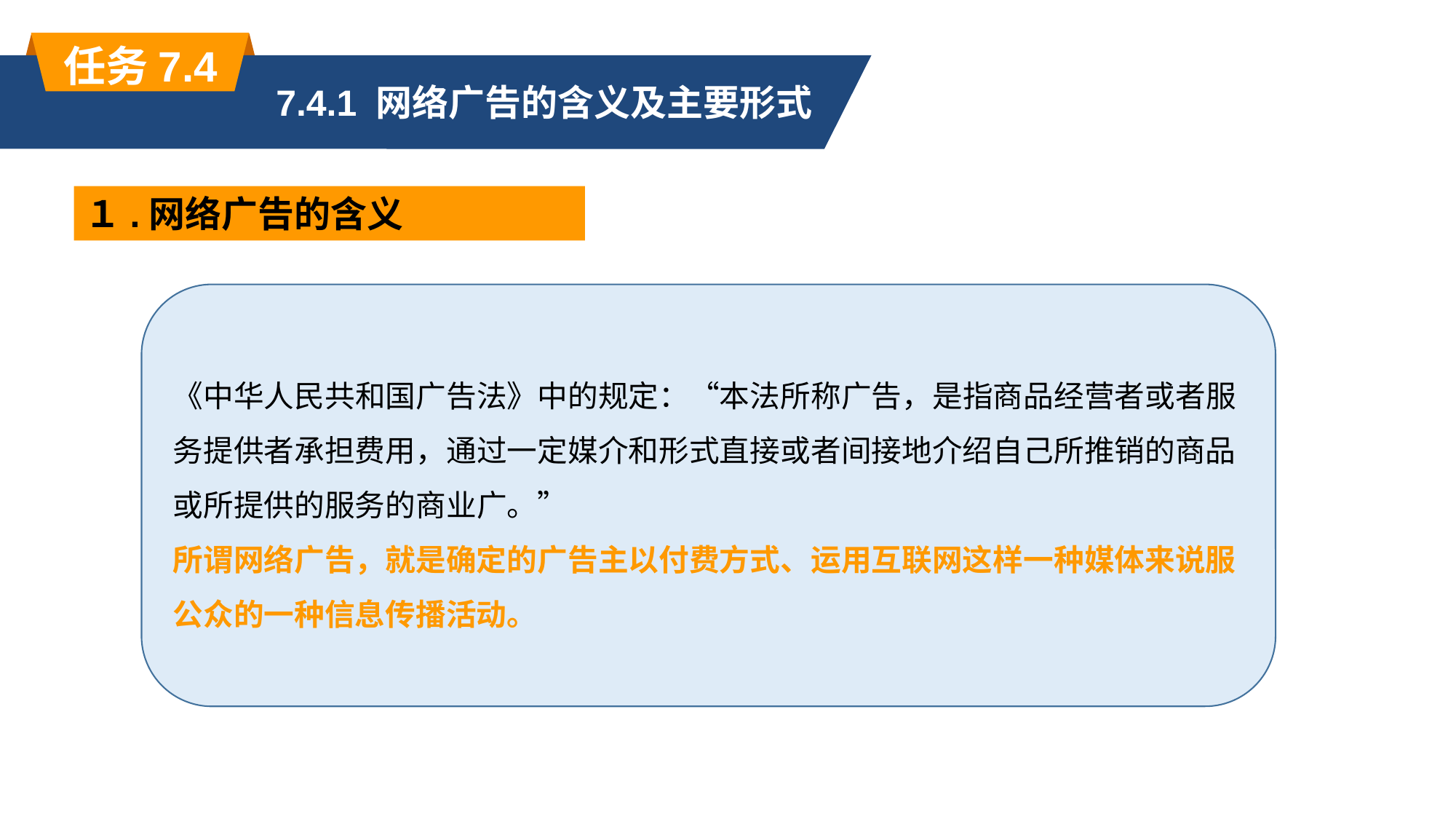

任务7.4

7.4.1 网络广告的含义及主要形式
１.网络广告的含义
《中华人民共和国广告法》中的规定：“本法所称广告，是指商品经营者或者服务提供者承担费用，通过一定媒介和形式直接或者间接地介绍自己所推销的商品或所提供的服务的商业广。”
所谓网络广告，就是确定的广告主以付费方式、运用互联网这样一种媒体来说服公众的一种信息传播活动。